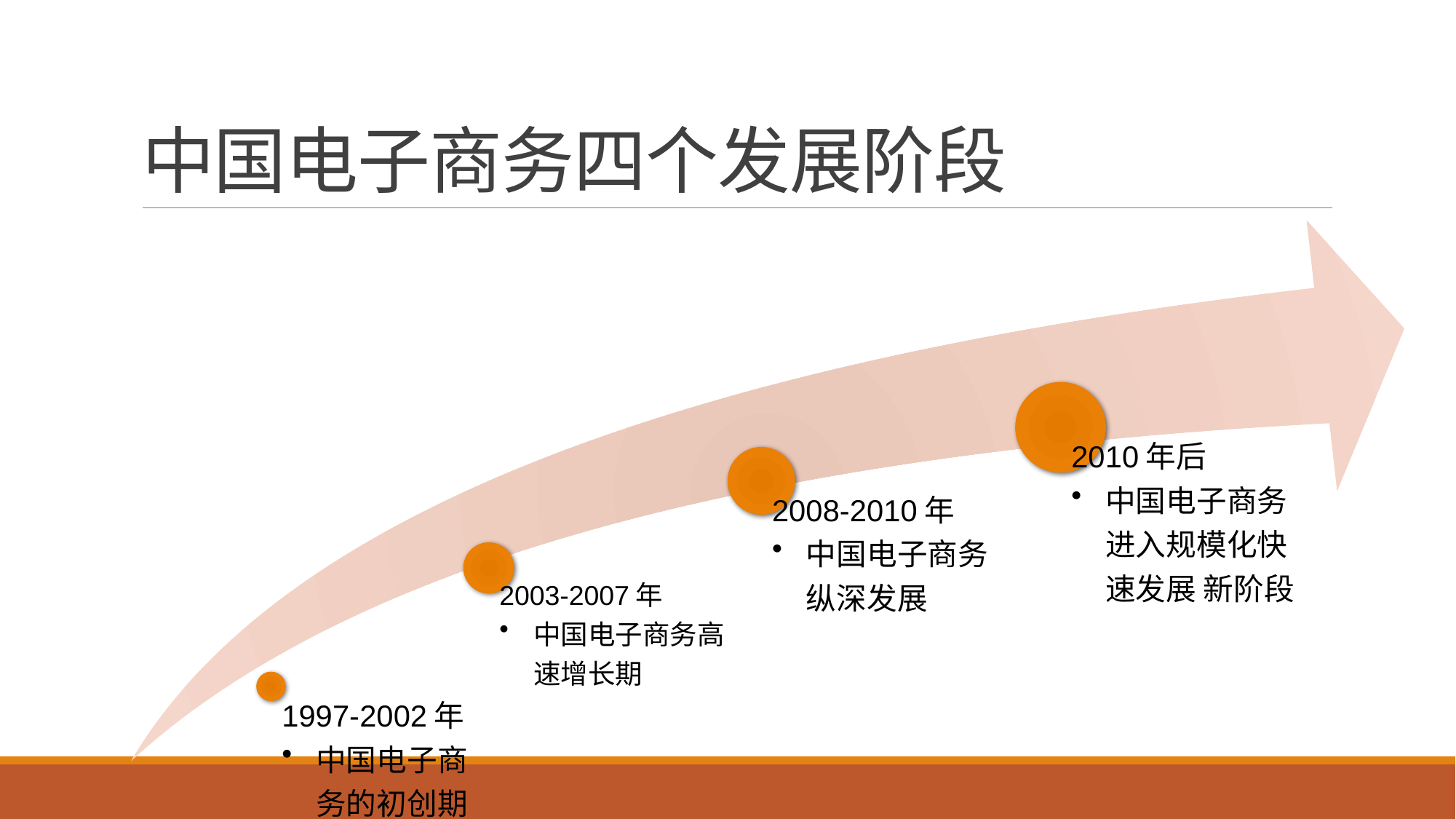

# 中国电子商务四个发展阶段
1997-2002年
2003-2007年
2008-2010年
2010年后
中国电子商务的初创期
中国电子商务高速增长期
中国电子商务纵深发展
中国电子商务进入规模化快速发展 新阶段